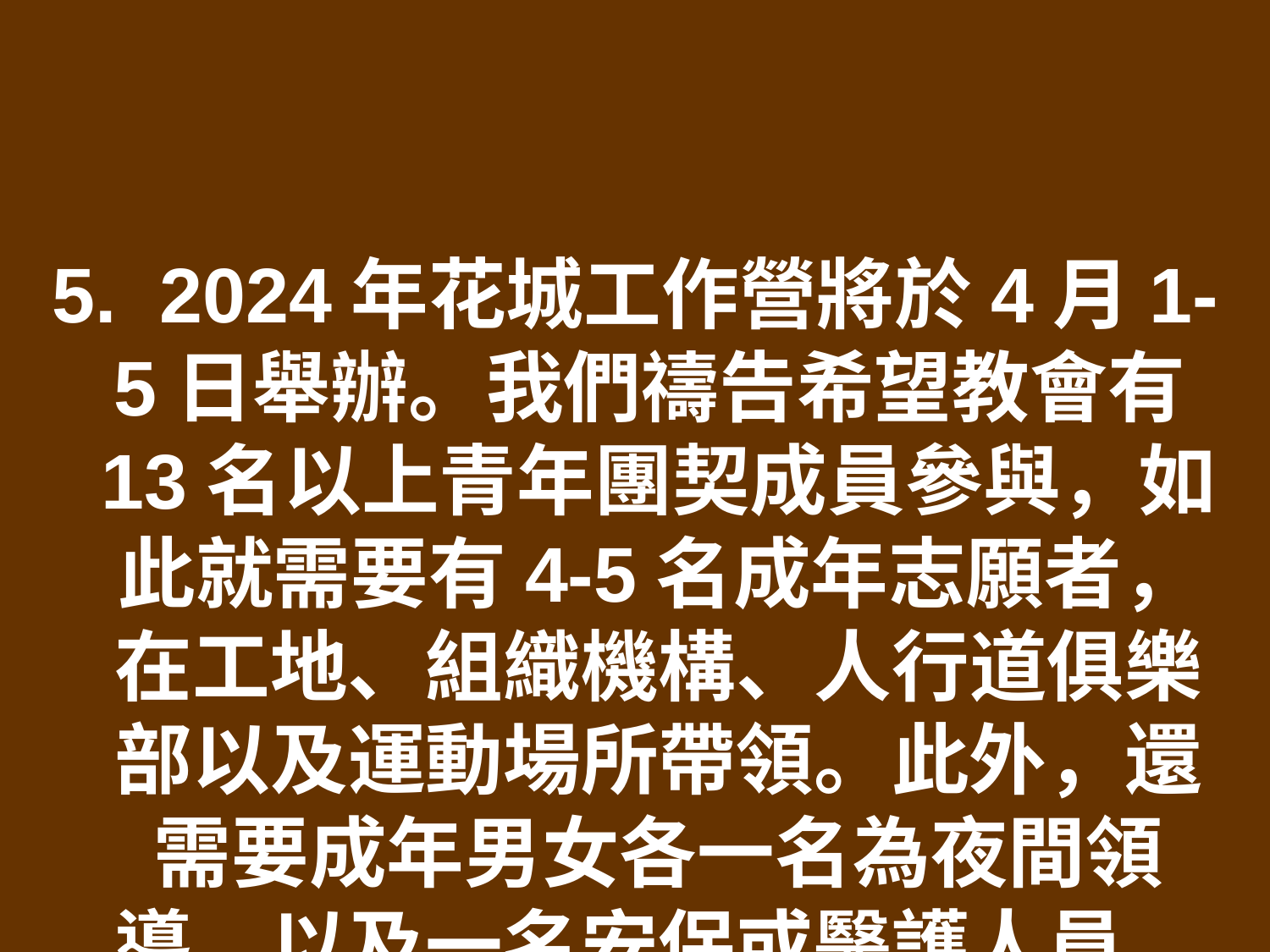

5.  2024年花城工作營將於4月1-5日舉辦。我們禱告希望教會有13名以上青年團契成員參與，如此就需要有4-5名成年志願者， 在工地、組織機構、人行道俱樂部以及運動場所帶領。此外，還需要成年男女各一名為夜間領導，以及一名安保或醫護人員。成年志願者的申請截止日期為2024年2月1日。如有疑問，請聯繫Grace陳。